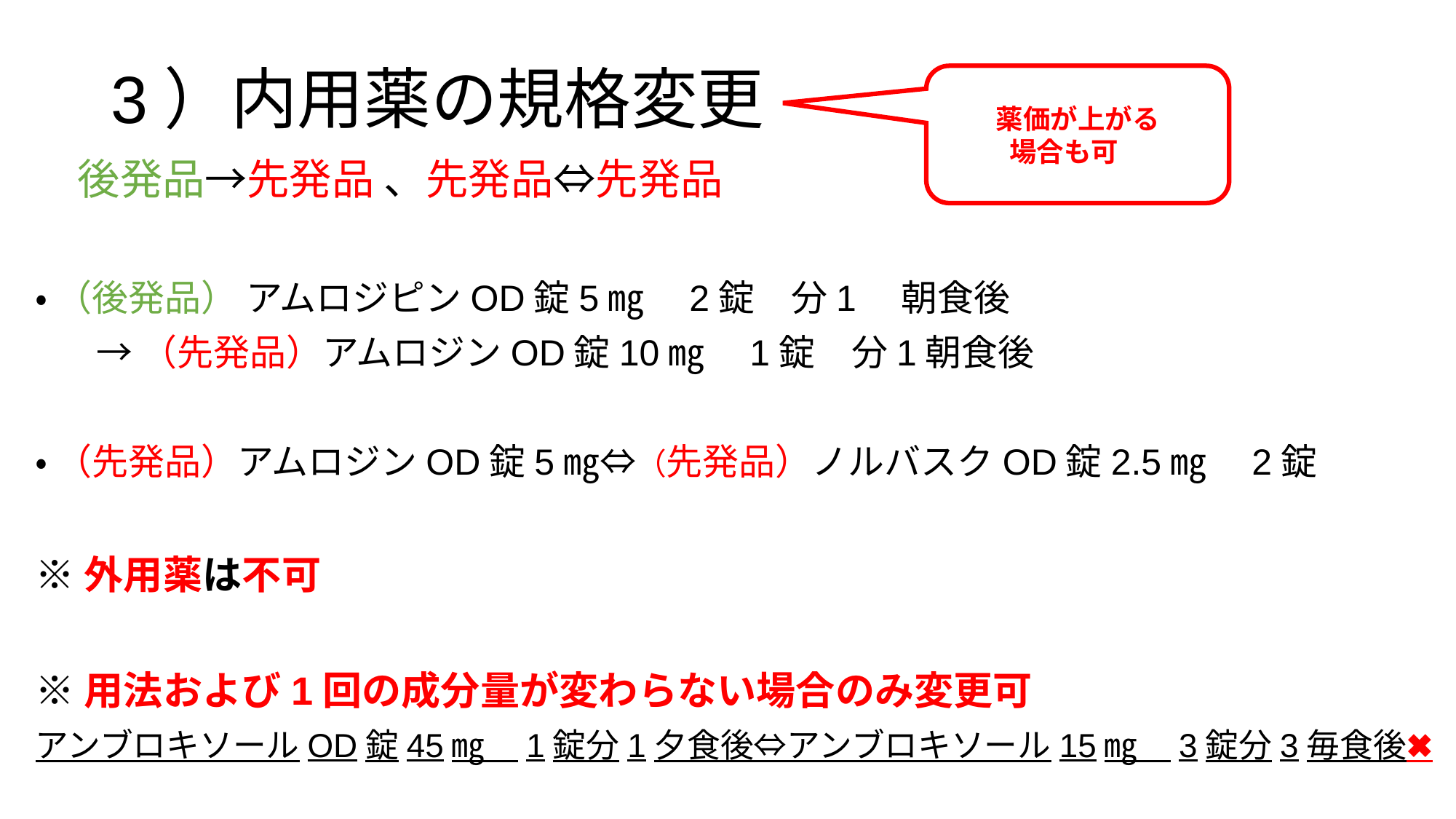

# 3）内用薬の規格変更

薬価が上がる
場合も可〇

　後発品→先発品 、先発品⇔先発品

・ （後発品） アムロジピンOD錠5㎎　2錠　分1　朝食後
　　→ （先発品）アムロジンOD錠10㎎　1錠　分1朝食後

・ （先発品）アムロジンOD錠5㎎⇔（先発品）ノルバスクOD錠2.5㎎　2錠

※外用薬は不可

※用法および1回の成分量が変わらない場合のみ変更可
アンブロキソールOD錠45㎎　1錠分1夕食後⇔アンブロキソール15㎎　3錠分3毎食後✖